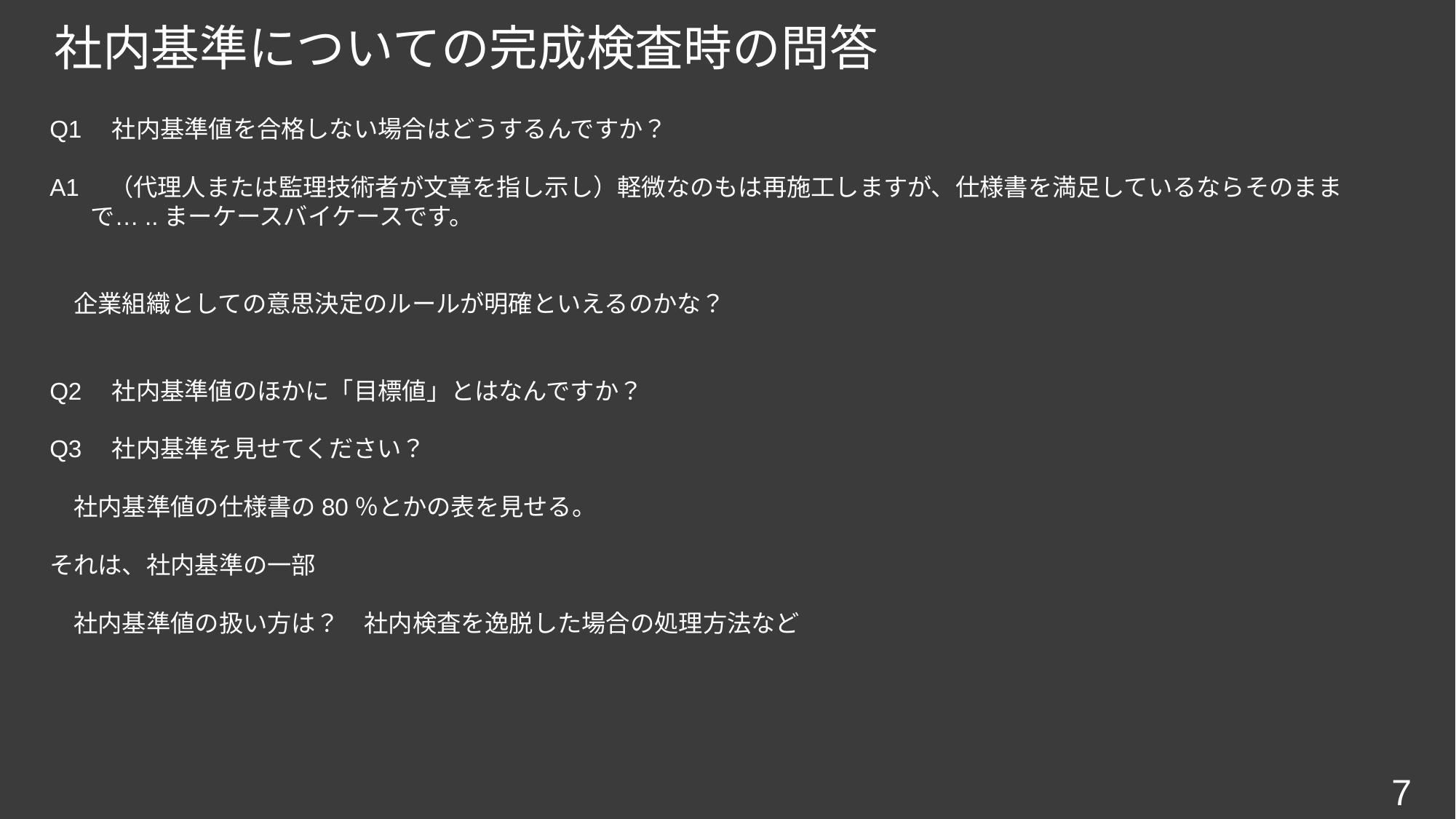

# 社内基準についての完成検査時の問答
Q1　社内基準値を合格しない場合はどうするんですか？

A1　（代理人または監理技術者が文章を指し示し）軽微なのもは再施工しますが、仕様書を満足しているならそのままで…..まーケースバイケースです。

　企業組織としての意思決定のルールが明確といえるのかな？

Q2　社内基準値のほかに「目標値」とはなんですか？

Q3　社内基準を見せてください？

　社内基準値の仕様書の80％とかの表を見せる。

それは、社内基準の一部

　社内基準値の扱い方は？　社内検査を逸脱した場合の処理方法など

7